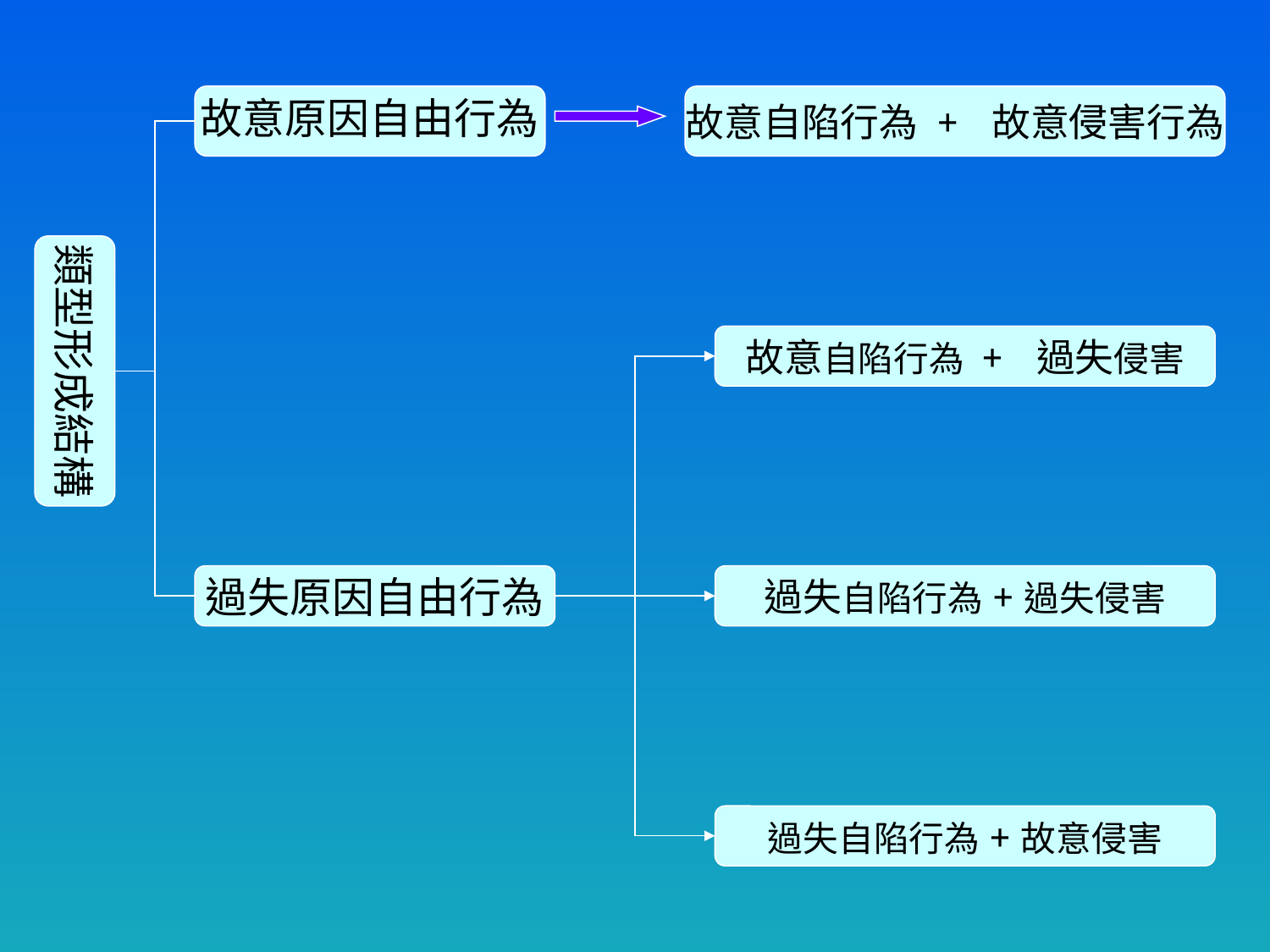

故意原因自由行為
故意自陷行為 + 故意侵害行為

類型形成結構
故意自陷行為 + 過失侵害
過失原因自由行為
過失自陷行為+過失侵害
過失自陷行為+故意侵害